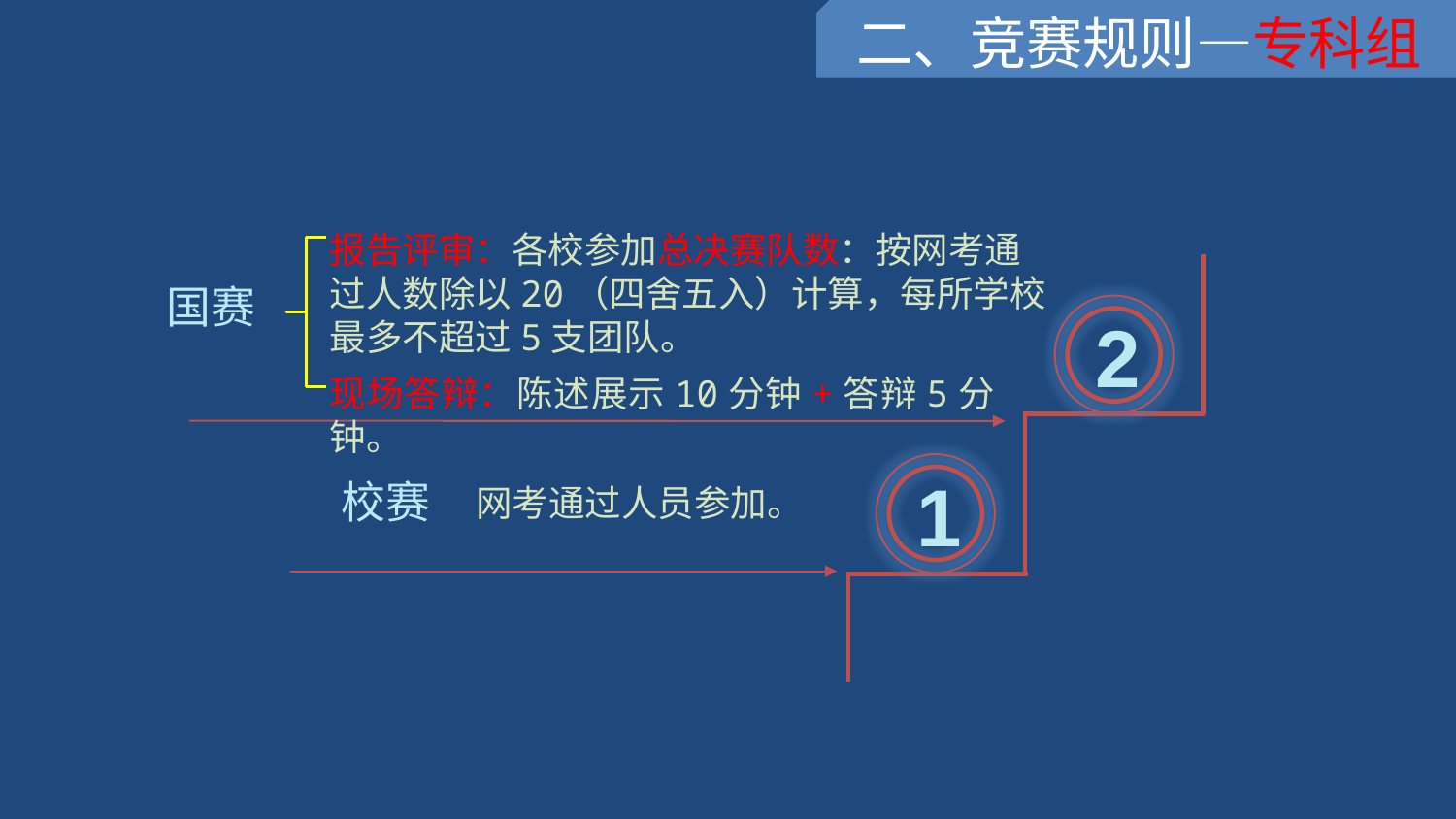

二、竞赛规则—专科组

报告评审：各校参加总决赛队数：按网考通过人数除以20（四舍五入）计算，每所学校最多不超过5支团队。

国赛
现场答辩：陈述展示10分钟+答辩5分钟。

2

1

校赛
网考通过人员参加。